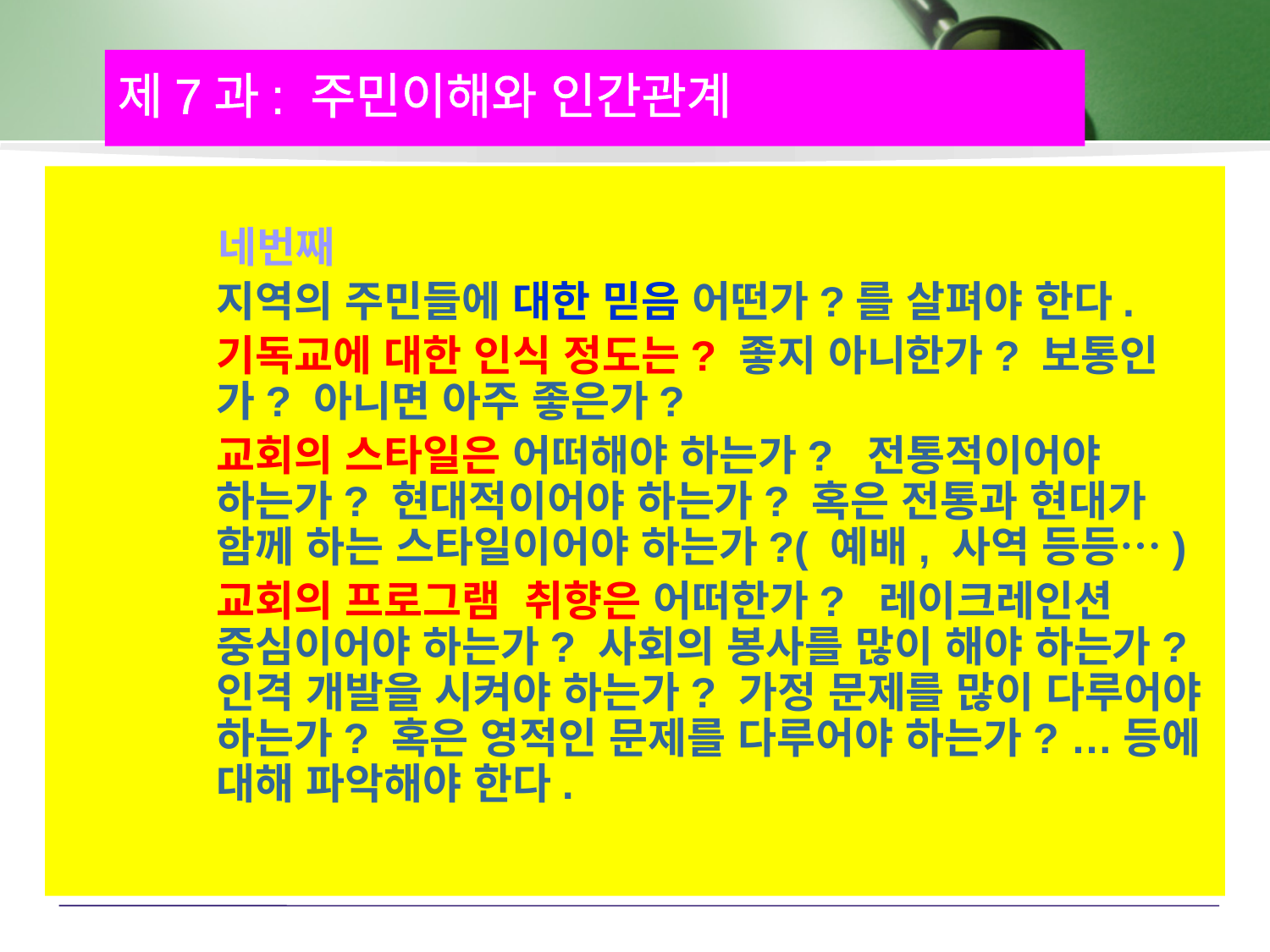

제7과: 주민이해와 인간관계

        네번째
	지역의 주민들에 대한 믿음 어떤가?를 살펴야 한다.
	기독교에 대한 인식 정도는? 좋지 아니한가? 보통인가? 아니면 아주 좋은가?
	교회의 스타일은 어떠해야 하는가?  전통적이어야 하는가? 현대적이어야 하는가? 혹은 전통과 현대가 함께 하는 스타일이어야 하는가?( 예배, 사역 등등…)
	교회의 프로그램  취향은 어떠한가?  레이크레인션 중심이어야 하는가? 사회의 봉사를 많이 해야 하는가? 인격 개발을 시켜야 하는가? 가정 문제를 많이 다루어야 하는가? 혹은 영적인 문제를 다루어야 하는가? …등에 대해 파악해야 한다.